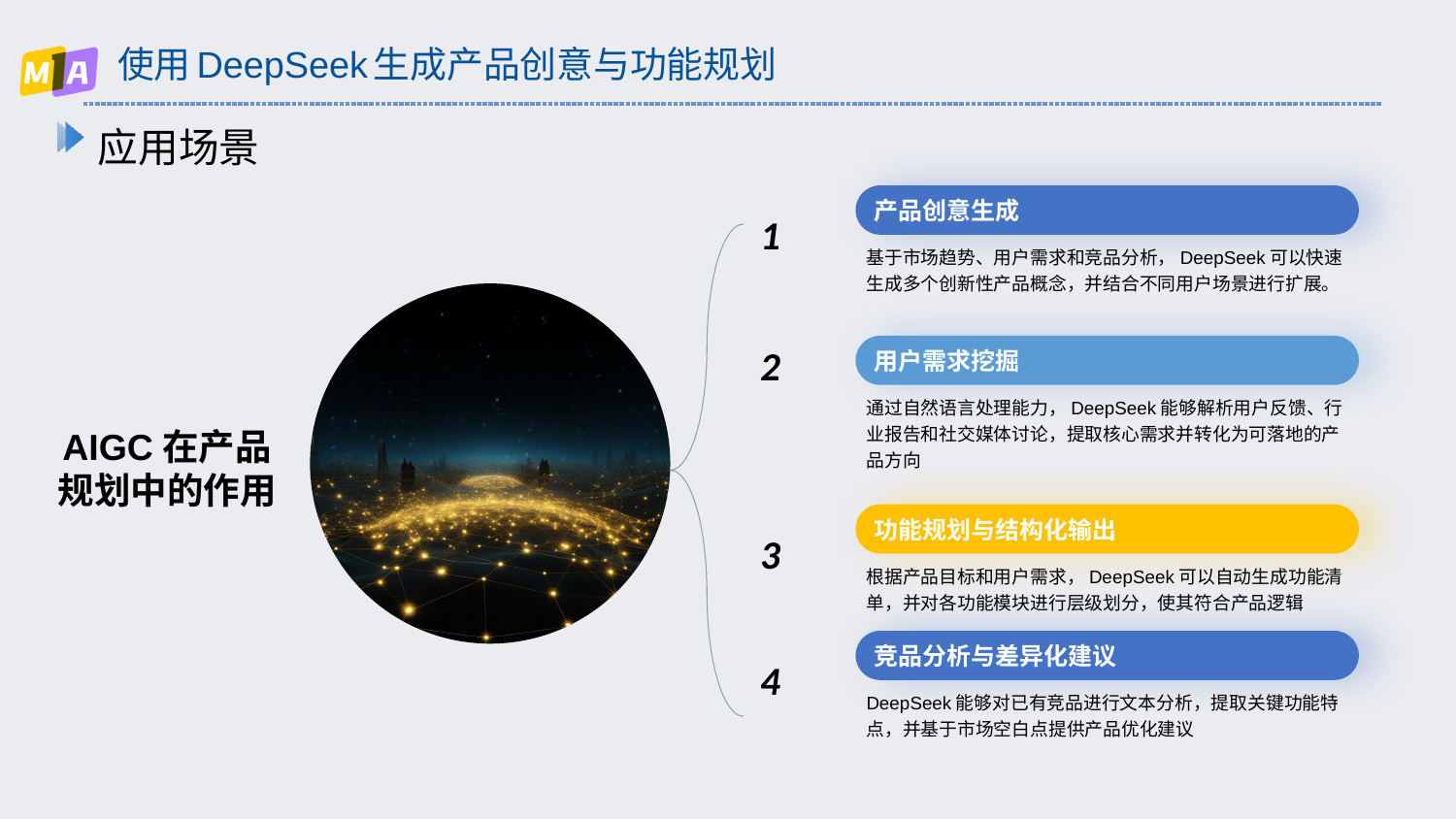

# 使用DeepSeek生成产品创意与功能规划
应用场景
AIGC在产品规划中的作用
产品创意生成
1
基于市场趋势、用户需求和竞品分析，DeepSeek可以快速生成多个创新性产品概念，并结合不同用户场景进行扩展。

竞品分析与差异化建议
4
DeepSeek能够对已有竞品进行文本分析，提取关键功能特点，并基于市场空白点提供产品优化建议

2
用户需求挖掘
通过自然语言处理能力，DeepSeek能够解析用户反馈、行业报告和社交媒体讨论，提取核心需求并转化为可落地的产品方向
功能规划与结构化输出
3
根据产品目标和用户需求，DeepSeek可以自动生成功能清单，并对各功能模块进行层级划分，使其符合产品逻辑